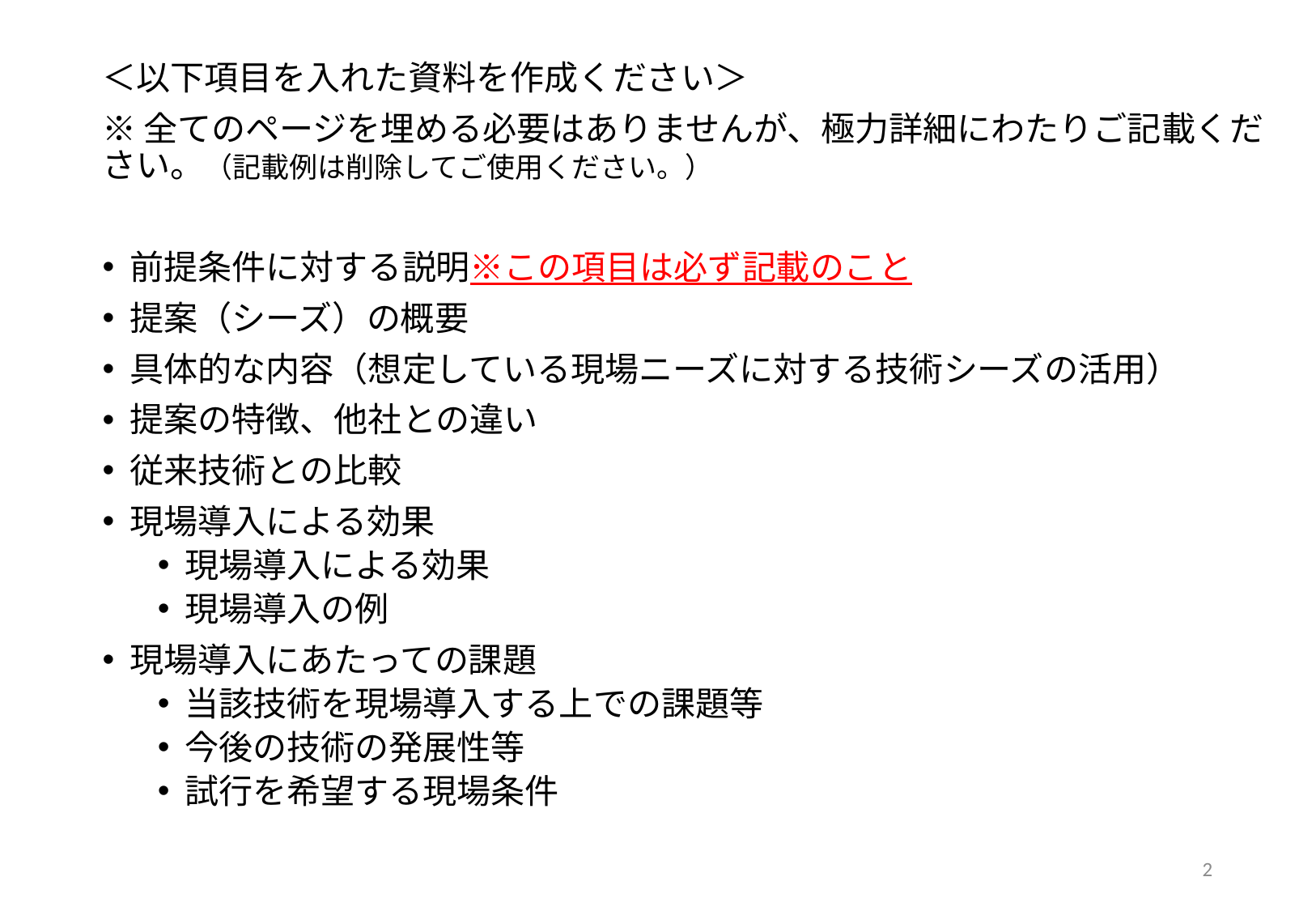

＜以下項目を入れた資料を作成ください＞
※全てのページを埋める必要はありませんが、極力詳細にわたりご記載ください。（記載例は削除してご使用ください。）

前提条件に対する説明※この項目は必ず記載のこと
提案（シーズ）の概要
具体的な内容（想定している現場ニーズに対する技術シーズの活用）
提案の特徴、他社との違い
従来技術との比較
現場導入による効果
現場導入による効果
現場導入の例
現場導入にあたっての課題
当該技術を現場導入する上での課題等
今後の技術の発展性等
試行を希望する現場条件

2